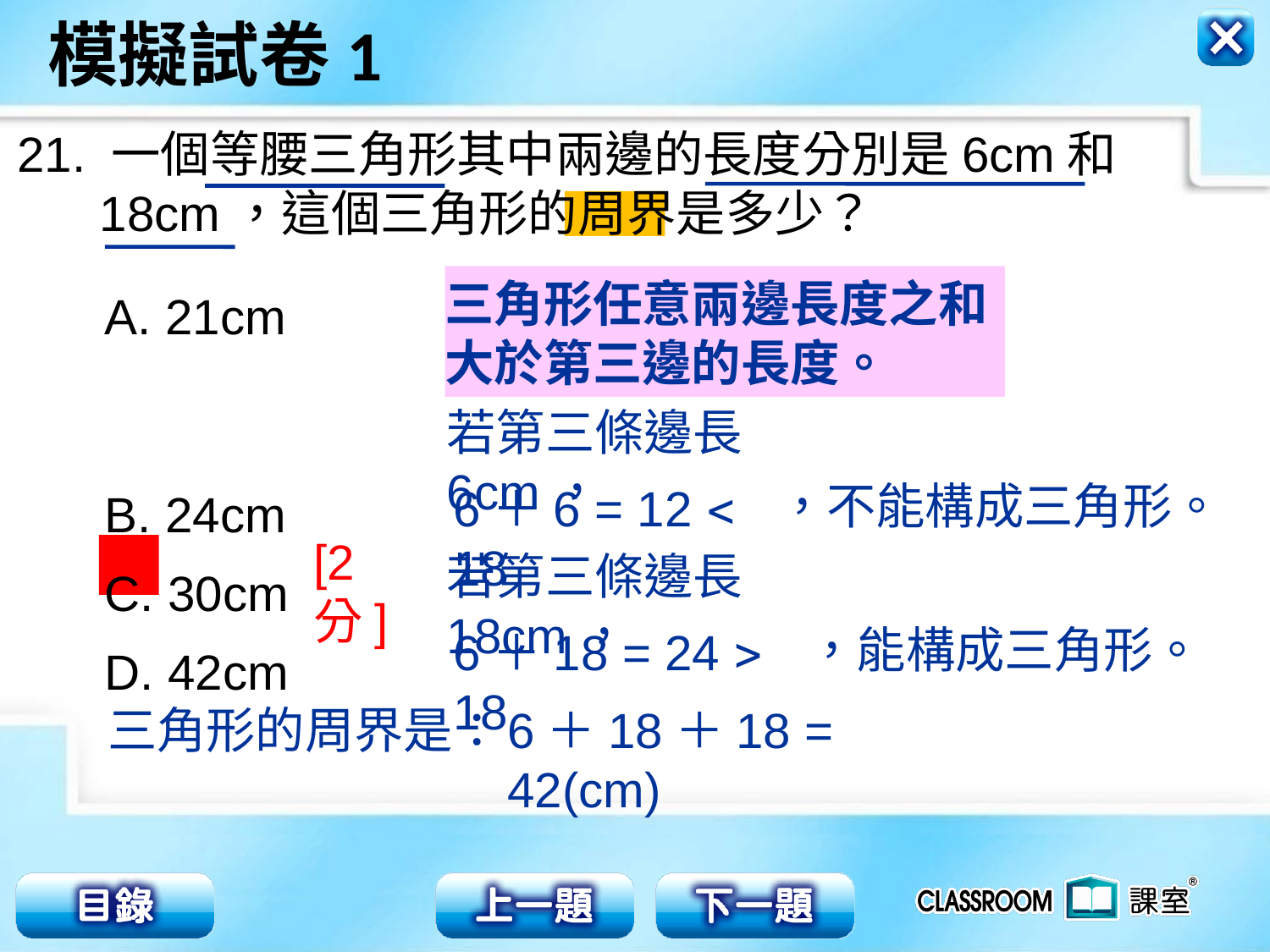

21. 一個等腰三角形其中兩邊的長度分別是6cm和
      18cm，這個三角形的周界是多少？

三角形任意兩邊長度之和大於第三邊的長度。
A. 21cm
B. 24cm
C. 30cm
D. 42cm
若第三條邊長6cm，
，不能構成三角形。
6＋6 = 12 < 18
[2分]

若第三條邊長18cm，
，能構成三角形。
6＋18 = 24 > 18
6＋18＋18 = 42(cm)
三角形的周界是：